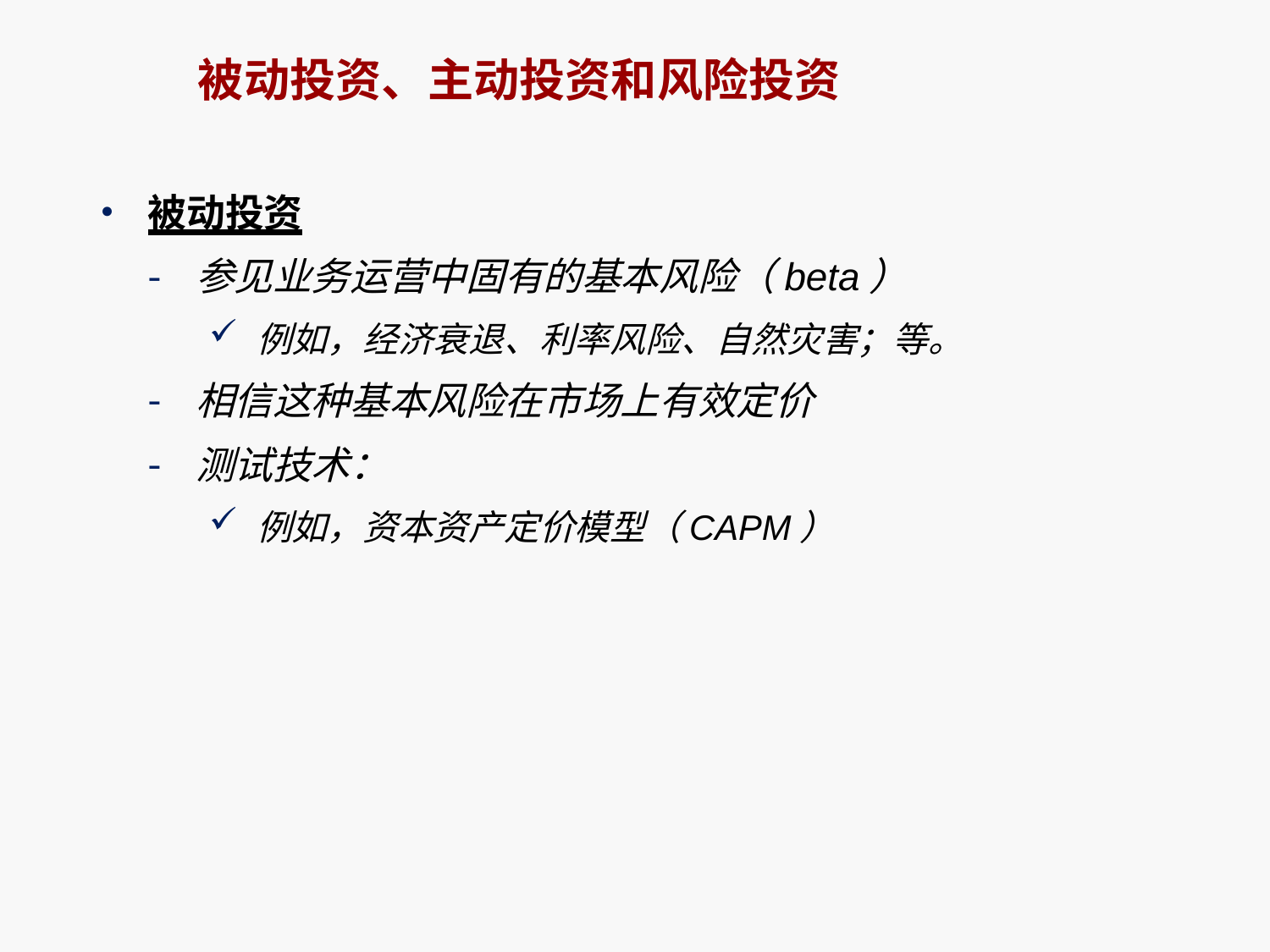

# 被动投资、主动投资和风险投资
被动投资
参见业务运营中固有的基本风险（beta）
例如，经济衰退、利率风险、自然灾害；等。
相信这种基本风险在市场上有效定价
测试技术：
例如，资本资产定价模型（CAPM）